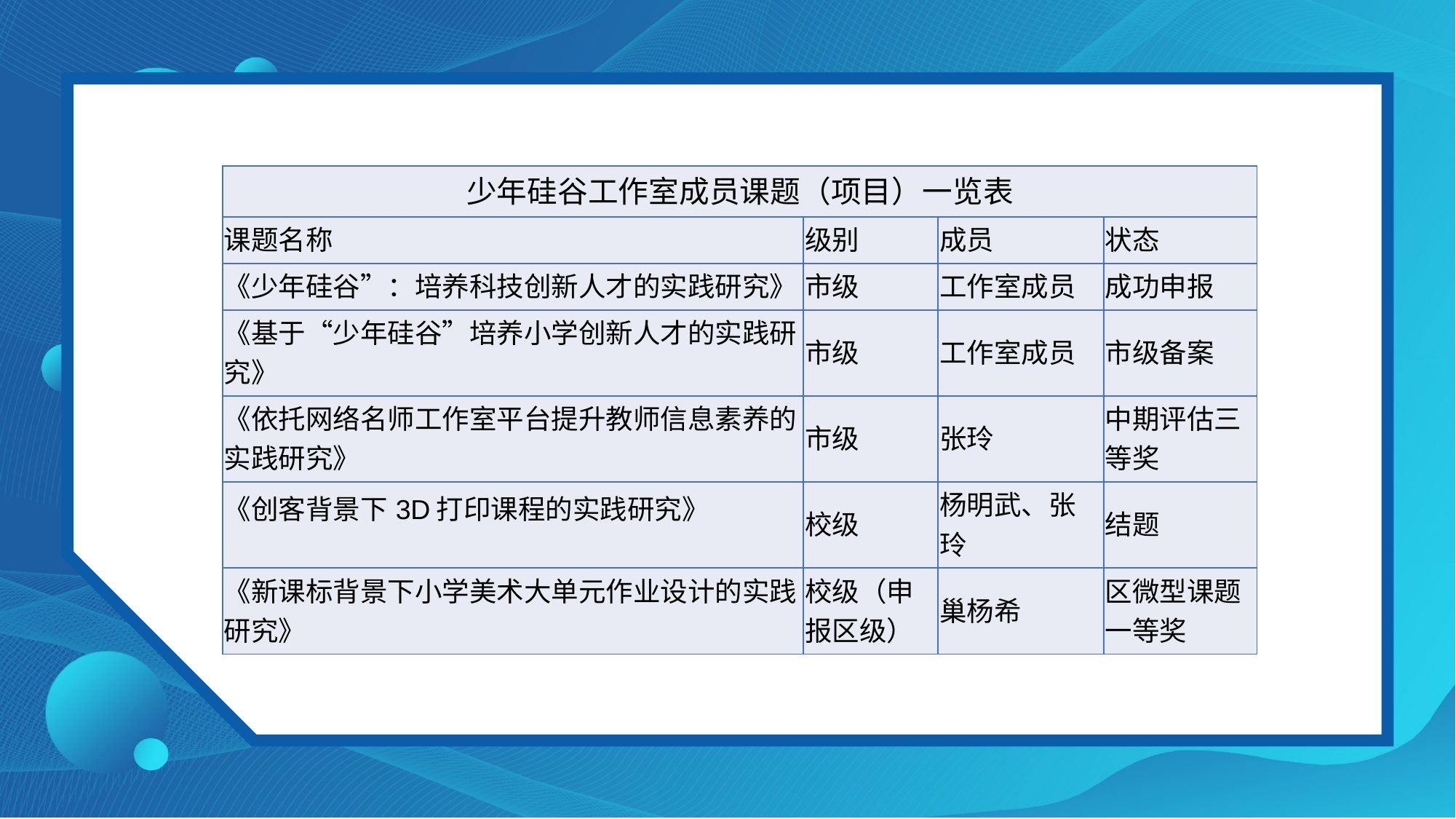

| 少年硅谷工作室成员课题（项目）一览表 |  |  |  |
| --- | --- | --- | --- |
| 课题名称 | 级别 | 成员 | 状态 |
| 《少年硅谷”：培养科技创新人才的实践研究》 | 市级 | 工作室成员 | 成功申报 |
| 《基于“少年硅谷”培养小学创新人才的实践研究》 | 市级 | 工作室成员 | 市级备案 |
| 《依托网络名师工作室平台提升教师信息素养的实践研究》 | 市级 | 张玲 | 中期评估三等奖 |
| 《创客背景下3D打印课程的实践研究》 | 校级 | 杨明武、张玲 | 结题 |
| 《新课标背景下小学美术大单元作业设计的实践研究》 | 校级（申报区级） | 巢杨希 | 区微型课题一等奖 |